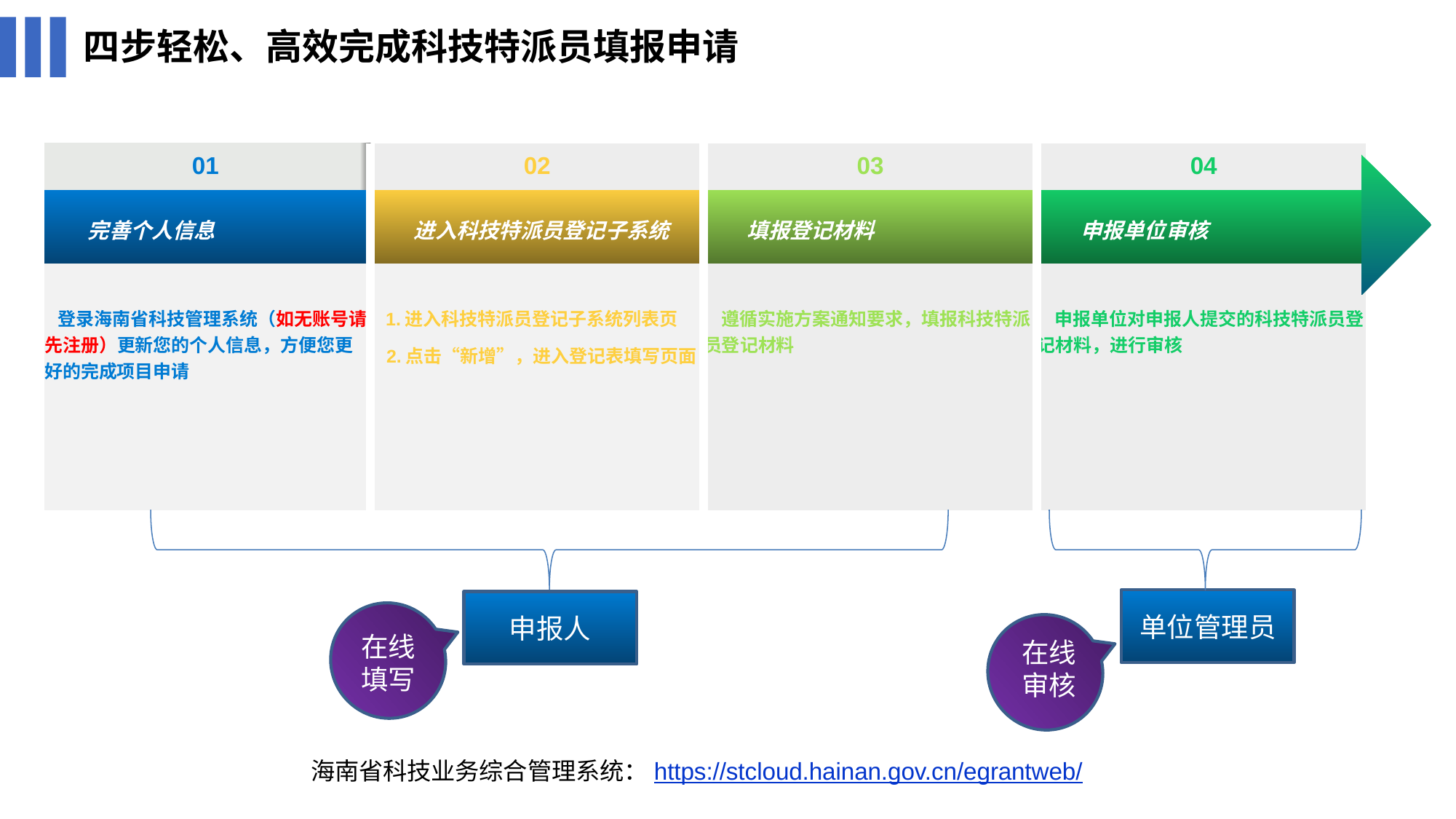

# 四步轻松、高效完成科技特派员填报申请
| 01 | 02 | 03 | 04 |
| --- | --- | --- | --- |
| 完善个人信息 | 进入科技特派员登记子系统 | 填报登记材料 | 申报单位审核 |
| 登录海南省科技管理系统（如无账号请先注册）更新您的个人信息，方便您更好的完成项目申请 | 1.进入科技特派员登记子系统列表页 2.点击“新增”，进入登记表填写页面 | 遵循实施方案通知要求，填报科技特派员登记材料 | 申报单位对申报人提交的科技特派员登记材料，进行审核 |

单位管理员
申报人

在线填写
在线审核
海南省科技业务综合管理系统：https://stcloud.hainan.gov.cn/egrantweb/